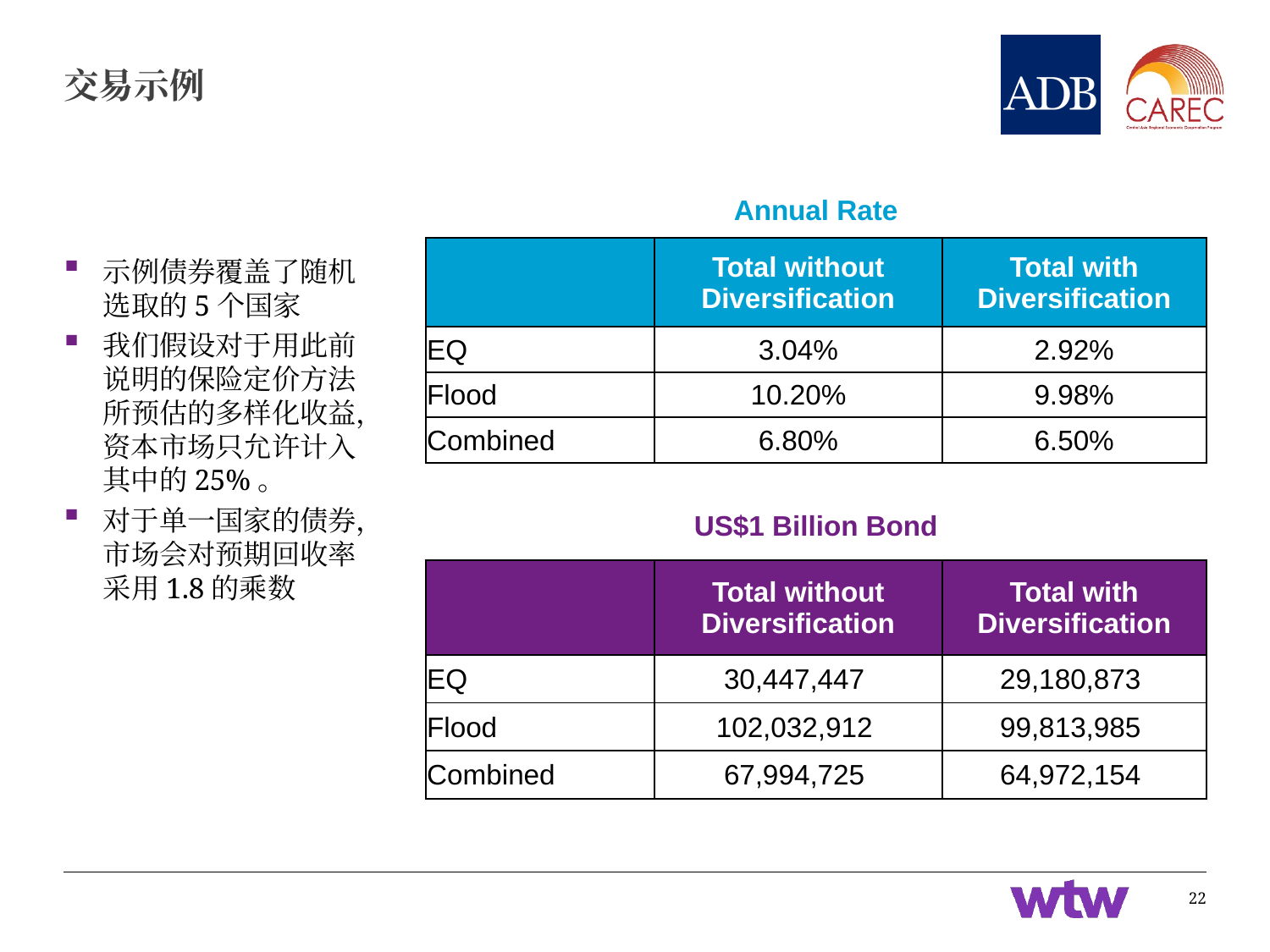

# 交易示例

Annual Rate
|  | Total without Diversification | Total with Diversification |
| --- | --- | --- |
| EQ | 3.04% | 2.92% |
| Flood | 10.20% | 9.98% |
| Combined | 6.80% | 6.50% |
示例债券覆盖了随机选取的5个国家
我们假设对于用此前说明的保险定价方法所预估的多样化收益，资本市场只允许计入其中的25%。
对于单一国家的债券，市场会对预期回收率采用1.8的乘数
US$1 Billion Bond
|  | Total without Diversification | Total with Diversification |
| --- | --- | --- |
| EQ | 30,447,447 | 29,180,873 |
| Flood | 102,032,912 | 99,813,985 |
| Combined | 67,994,725 | 64,972,154 |
22